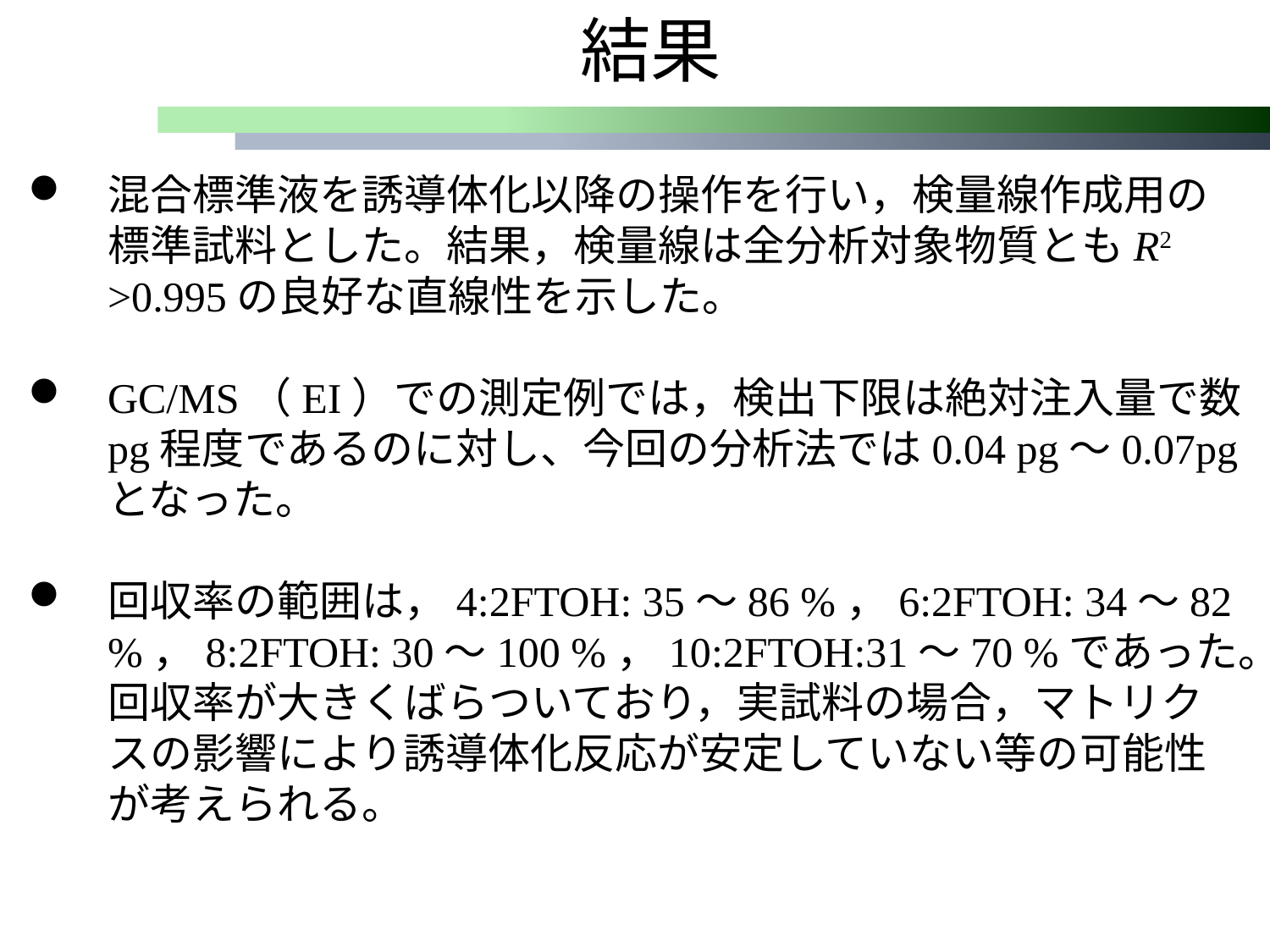

結果
混合標準液を誘導体化以降の操作を行い，検量線作成用の標準試料とした。結果，検量線は全分析対象物質ともR2 >0.995の良好な直線性を示した。

GC/MS（EI）での測定例では，検出下限は絶対注入量で数pg程度であるのに対し、今回の分析法では0.04 pg～0.07pgとなった。

回収率の範囲は，4:2FTOH: 35～86 %，6:2FTOH: 34～82 %，8:2FTOH: 30～100 %，10:2FTOH:31～70 %であった。回収率が大きくばらついており，実試料の場合，マトリクスの影響により誘導体化反応が安定していない等の可能性が考えられる。